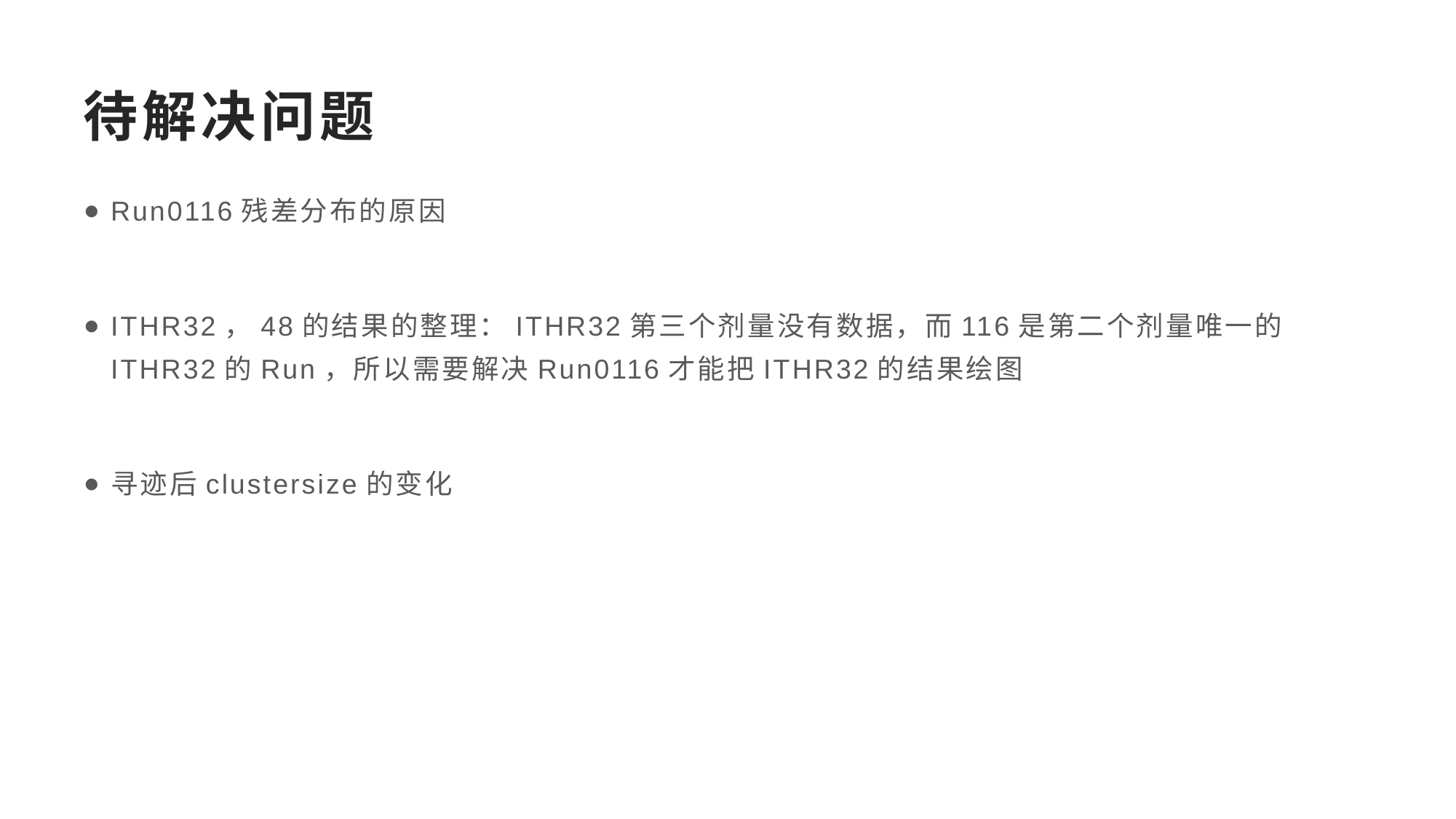

# 待解决问题
Run0116残差分布的原因

ITHR32，48的结果的整理：ITHR32第三个剂量没有数据，而116是第二个剂量唯一的ITHR32的Run，所以需要解决Run0116才能把ITHR32的结果绘图

寻迹后clustersize的变化